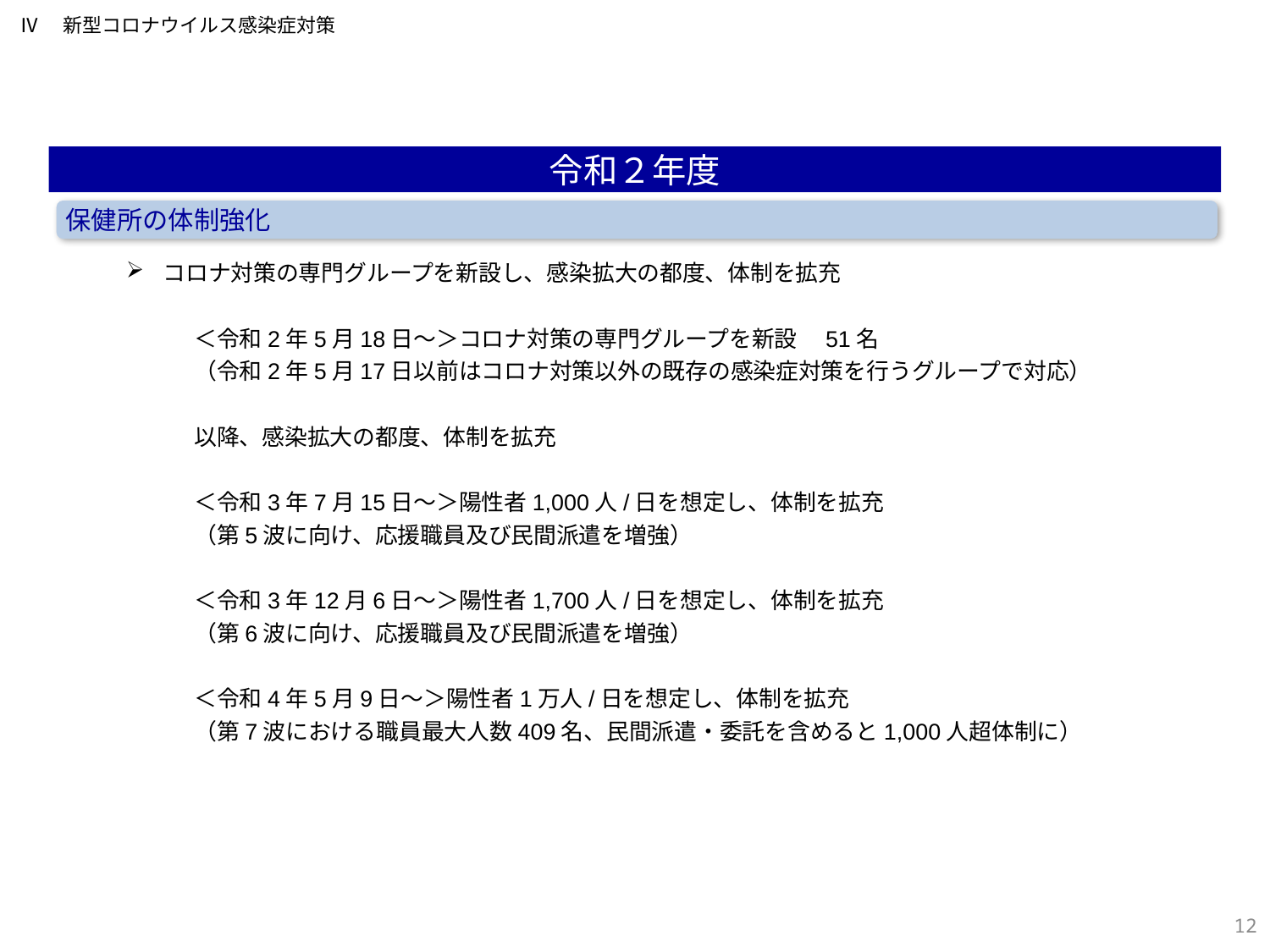

Ⅳ　新型コロナウイルス感染症対策
令和２年度
保健所の体制強化
コロナ対策の専門グループを新設し、感染拡大の都度、体制を拡充

　　　＜令和2年5月18日～＞コロナ対策の専門グループを新設　51名
　　　（令和2年5月17日以前はコロナ対策以外の既存の感染症対策を行うグループで対応）

　　　以降、感染拡大の都度、体制を拡充

　　　＜令和3年7月15日～＞陽性者1,000人/日を想定し、体制を拡充
　　　（第5波に向け、応援職員及び民間派遣を増強）

　　　＜令和3年12月6日～＞陽性者1,700人/日を想定し、体制を拡充
　　　（第6波に向け、応援職員及び民間派遣を増強）

　　　＜令和4年5月9日～＞陽性者1万人/日を想定し、体制を拡充
　　　（第7波における職員最大人数409名、民間派遣・委託を含めると1,000人超体制に）

12